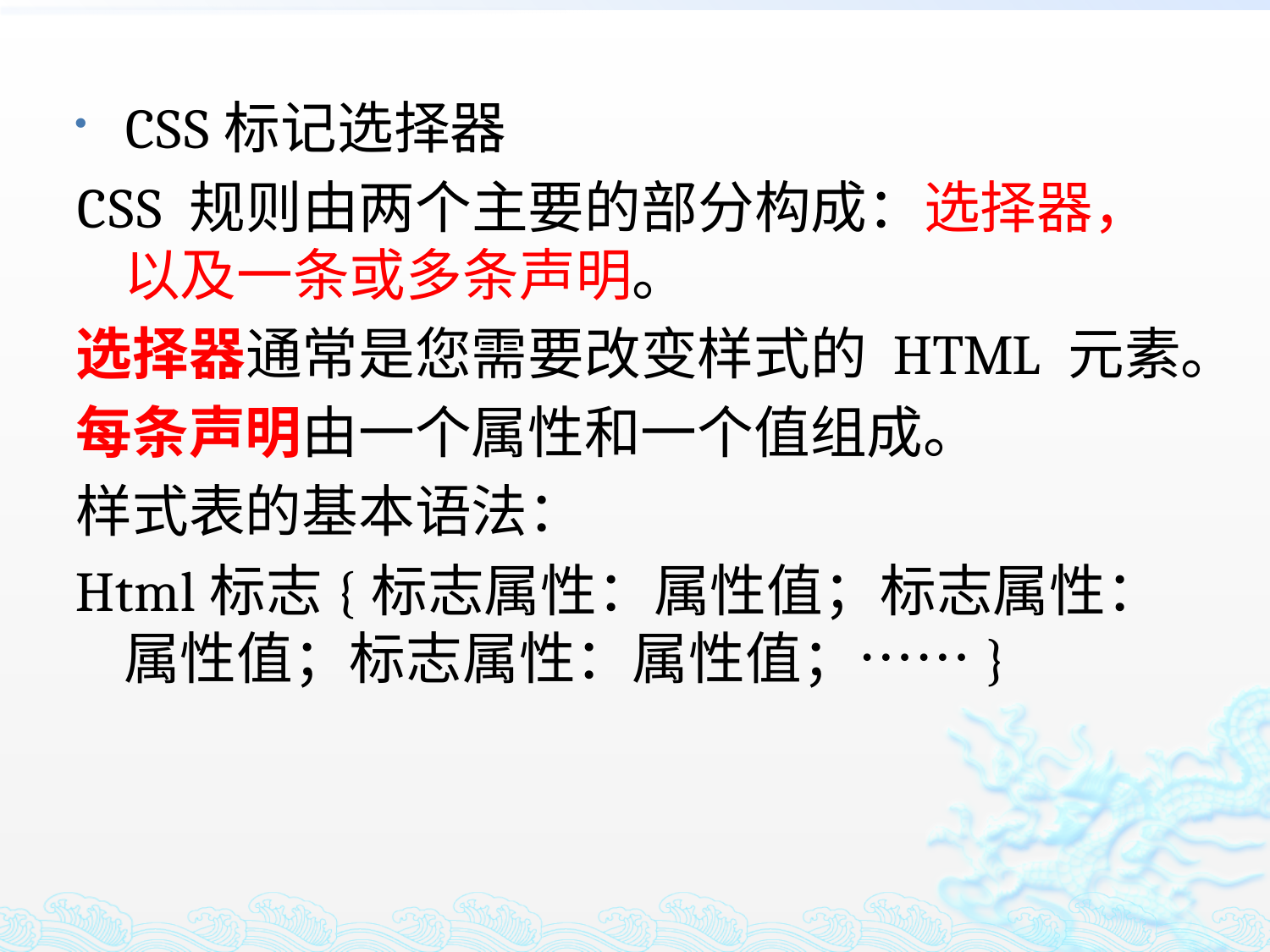

CSS标记选择器
CSS 规则由两个主要的部分构成：选择器，以及一条或多条声明。
选择器通常是您需要改变样式的 HTML 元素。
每条声明由一个属性和一个值组成。
样式表的基本语法：
Html标志{标志属性：属性值；标志属性：属性值；标志属性：属性值；……}